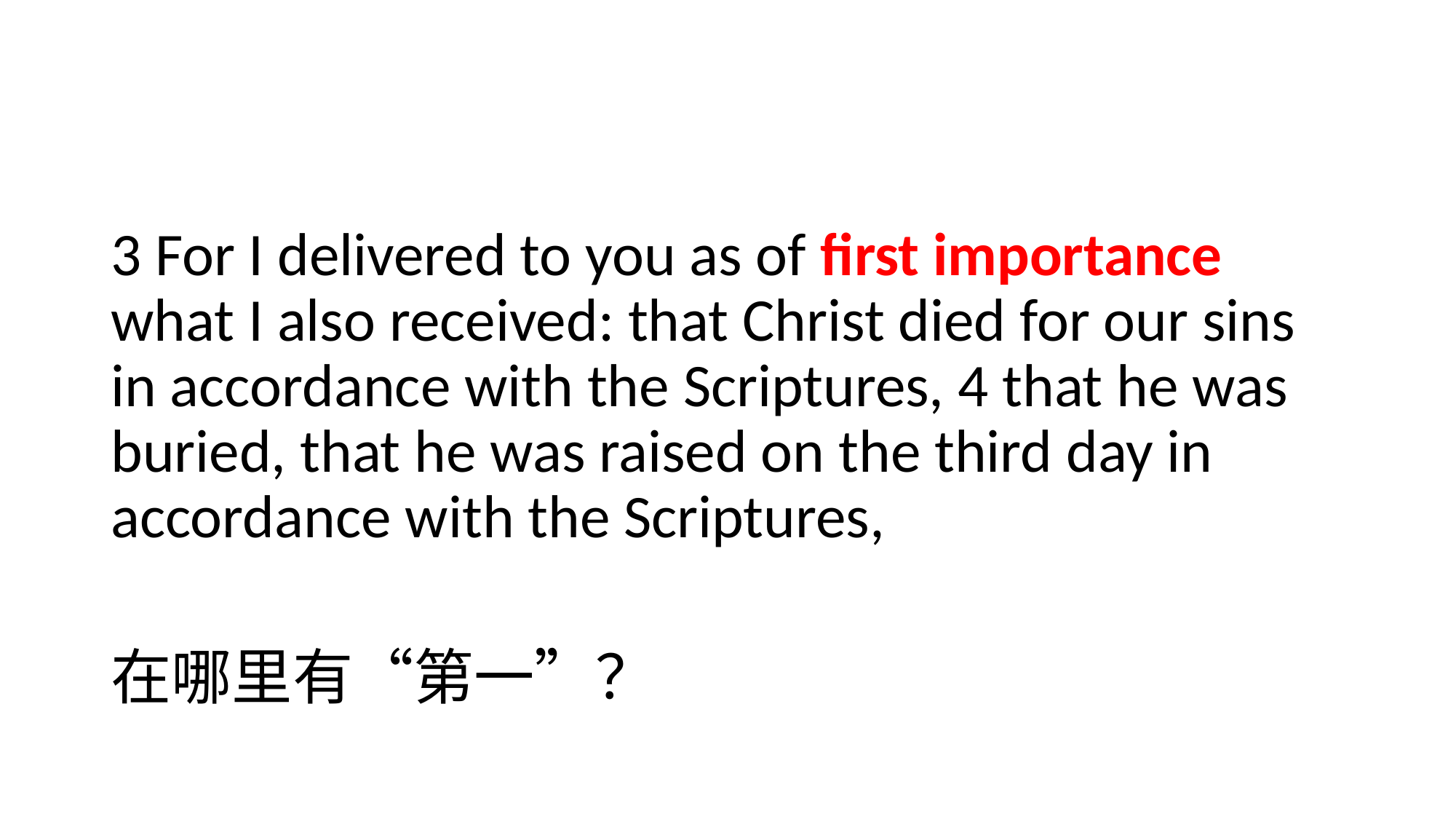

#
3 For I delivered to you as of first importance what I also received: that Christ died for our sins in accordance with the Scriptures, 4 that he was buried, that he was raised on the third day in accordance with the Scriptures,

在哪里有“第一”？